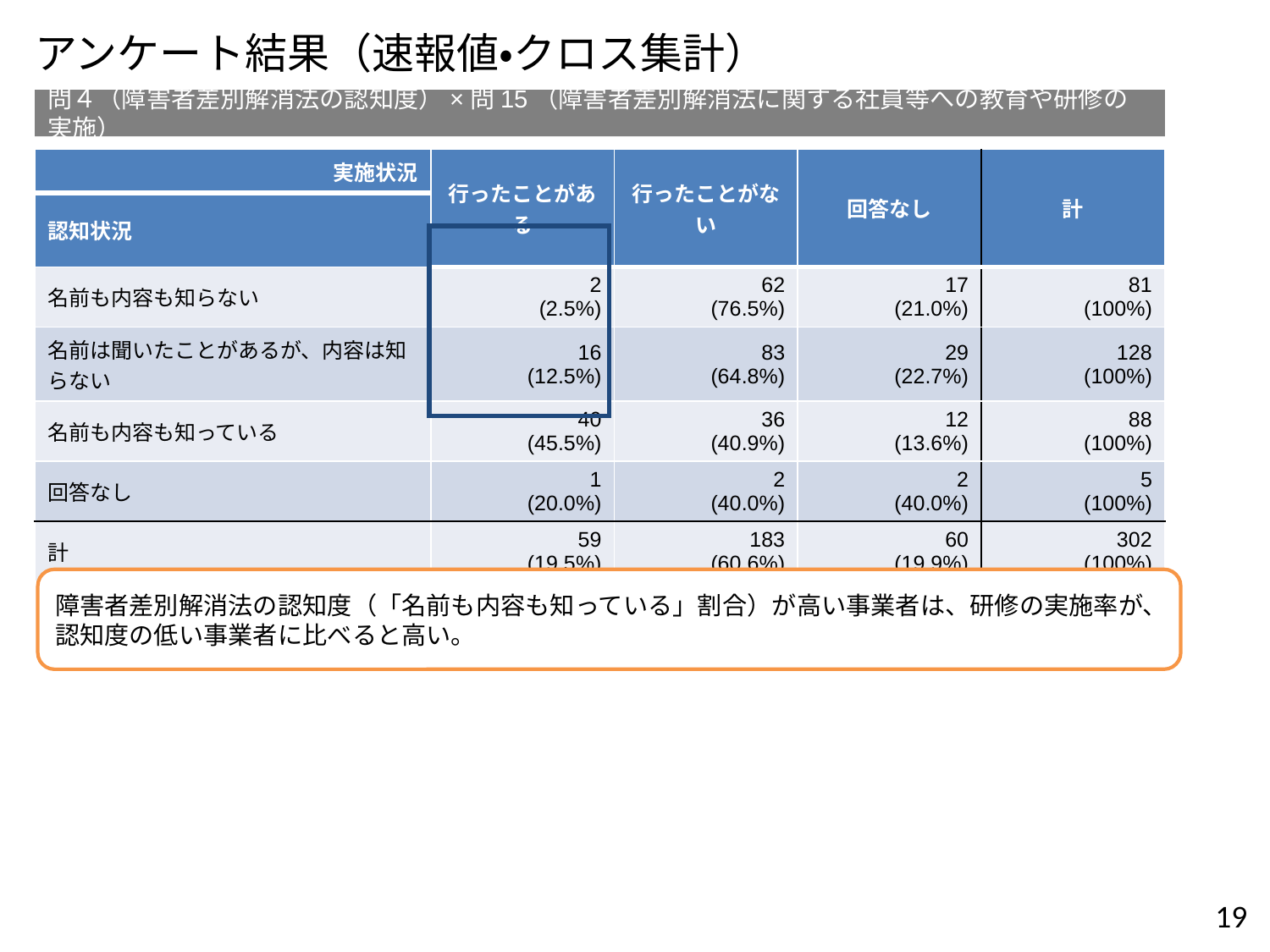

アンケート結果（速報値・クロス集計）

問４（障害者差別解消法の認知度）×問15（障害者差別解消法に関する社員等への教育や研修の実施）
| 実施状況 | 行ったことがある | 行ったことがない | 回答なし | 計 |
| --- | --- | --- | --- | --- |
| 認知状況 |  |  |  |  |
| 名前も内容も知らない | 2 (2.5%) | 62 (76.5%) | 17 (21.0%) | 81 (100%) |
| 名前は聞いたことがあるが、内容は知らない | 16 (12.5%) | 83 (64.8%) | 29 (22.7%) | 128 (100%) |
| 名前も内容も知っている | 40 (45.5%) | 36 (40.9%) | 12 (13.6%) | 88 (100%) |
| 回答なし | 1 (20.0%) | 2 (40.0%) | 2 (40.0%) | 5 (100%) |
| 計 | 59 (19.5%) | 183 (60.6%) | 60 (19.9%) | 302 (100%) |
|  |
| --- |
障害者差別解消法の認知度（「名前も内容も知っている」割合）が高い事業者は、研修の実施率が、認知度の低い事業者に比べると高い。
19